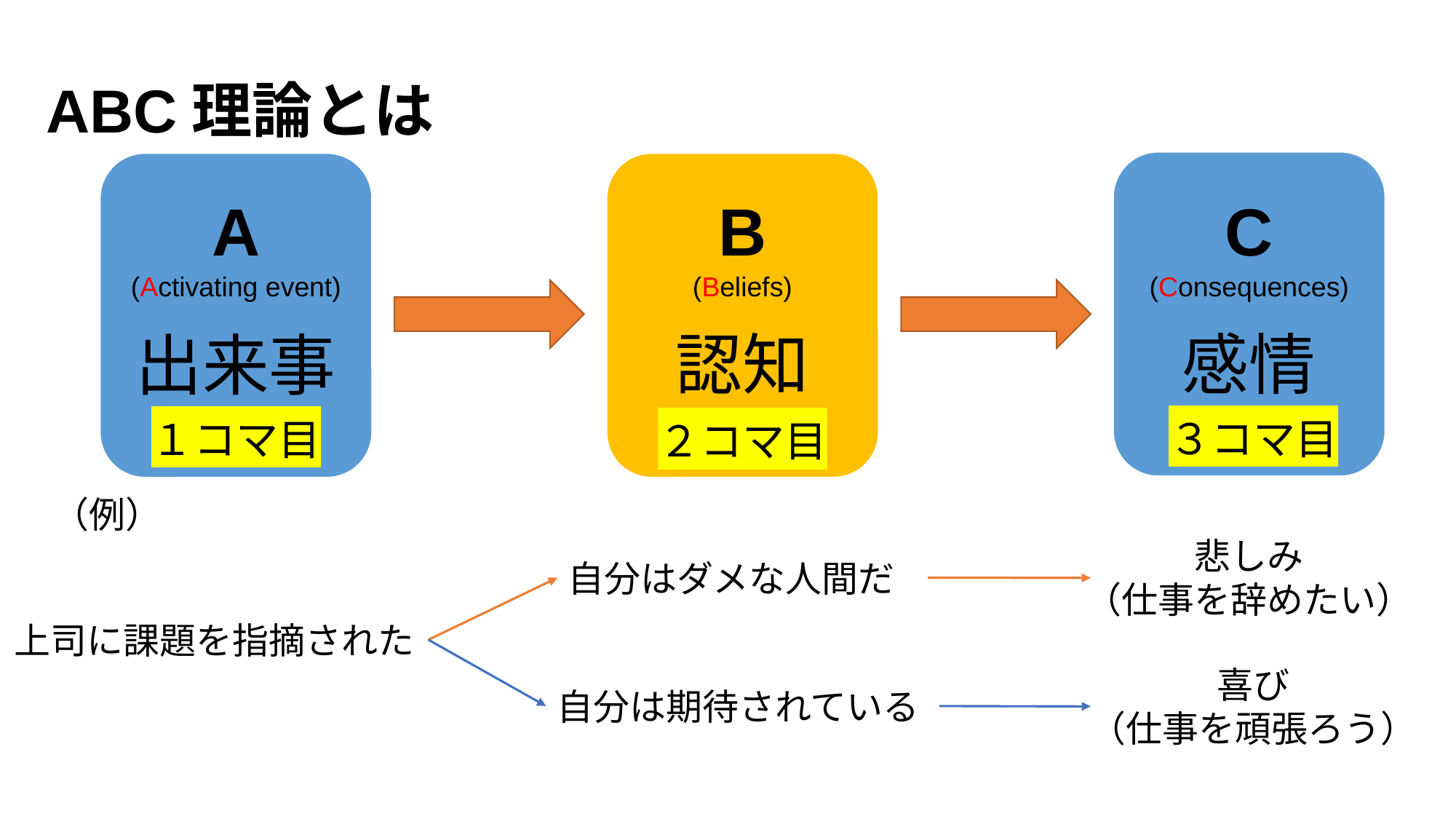

# ABC理論とは

A
(Activating event)
B
(Beliefs)
C
(Consequences)

認知
感情
出来事
３コマ目
１コマ目
２コマ目
（例）
悲しみ
（仕事を辞めたい）
自分はダメな人間だ
上司に課題を指摘された
喜び
（仕事を頑張ろう）
自分は期待されている